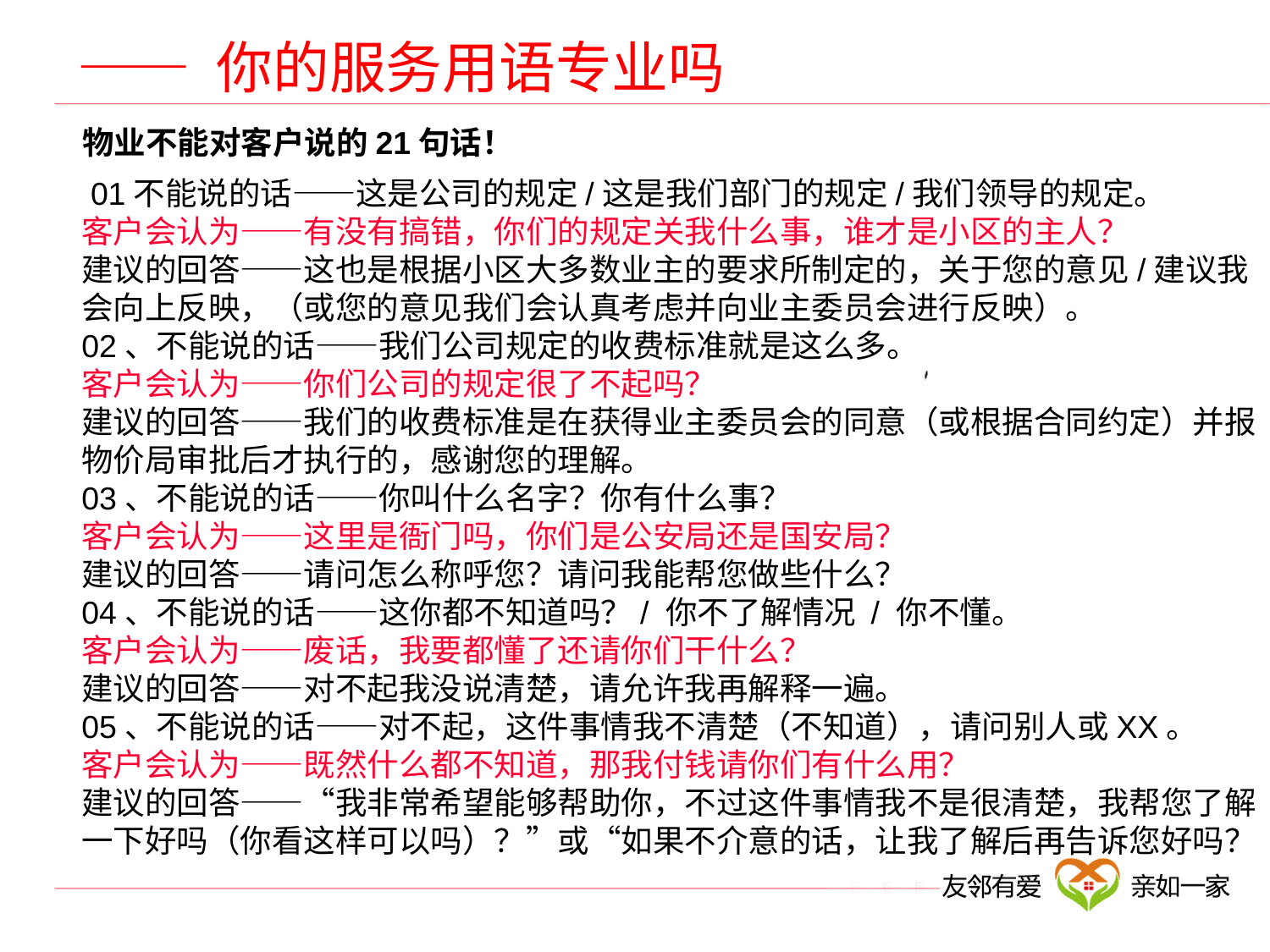

—— 你的服务用语专业吗
物业不能对客户说的21句话！
 01不能说的话——这是公司的规定/这是我们部门的规定/我们领导的规定。
客户会认为——有没有搞错，你们的规定关我什么事，谁才是小区的主人？
建议的回答——这也是根据小区大多数业主的要求所制定的，关于您的意见/建议我会向上反映，（或您的意见我们会认真考虑并向业主委员会进行反映）。
02、不能说的话——我们公司规定的收费标准就是这么多。
客户会认为——你们公司的规定很了不起吗？
建议的回答——我们的收费标准是在获得业主委员会的同意（或根据合同约定）并报物价局审批后才执行的，感谢您的理解。
03、不能说的话——你叫什么名字？你有什么事？
客户会认为——这里是衙门吗，你们是公安局还是国安局？
建议的回答——请问怎么称呼您？请问我能帮您做些什么？
04、不能说的话——这你都不知道吗？/ 你不了解情况 / 你不懂。
客户会认为——废话，我要都懂了还请你们干什么？
建议的回答——对不起我没说清楚，请允许我再解释一遍。
05、不能说的话——对不起，这件事情我不清楚（不知道），请问别人或XX。
客户会认为——既然什么都不知道，那我付钱请你们有什么用？
建议的回答——“我非常希望能够帮助你，不过这件事情我不是很清楚，我帮您了解一下好吗（你看这样可以吗）？”或“如果不介意的话，让我了解后再告诉您好吗？